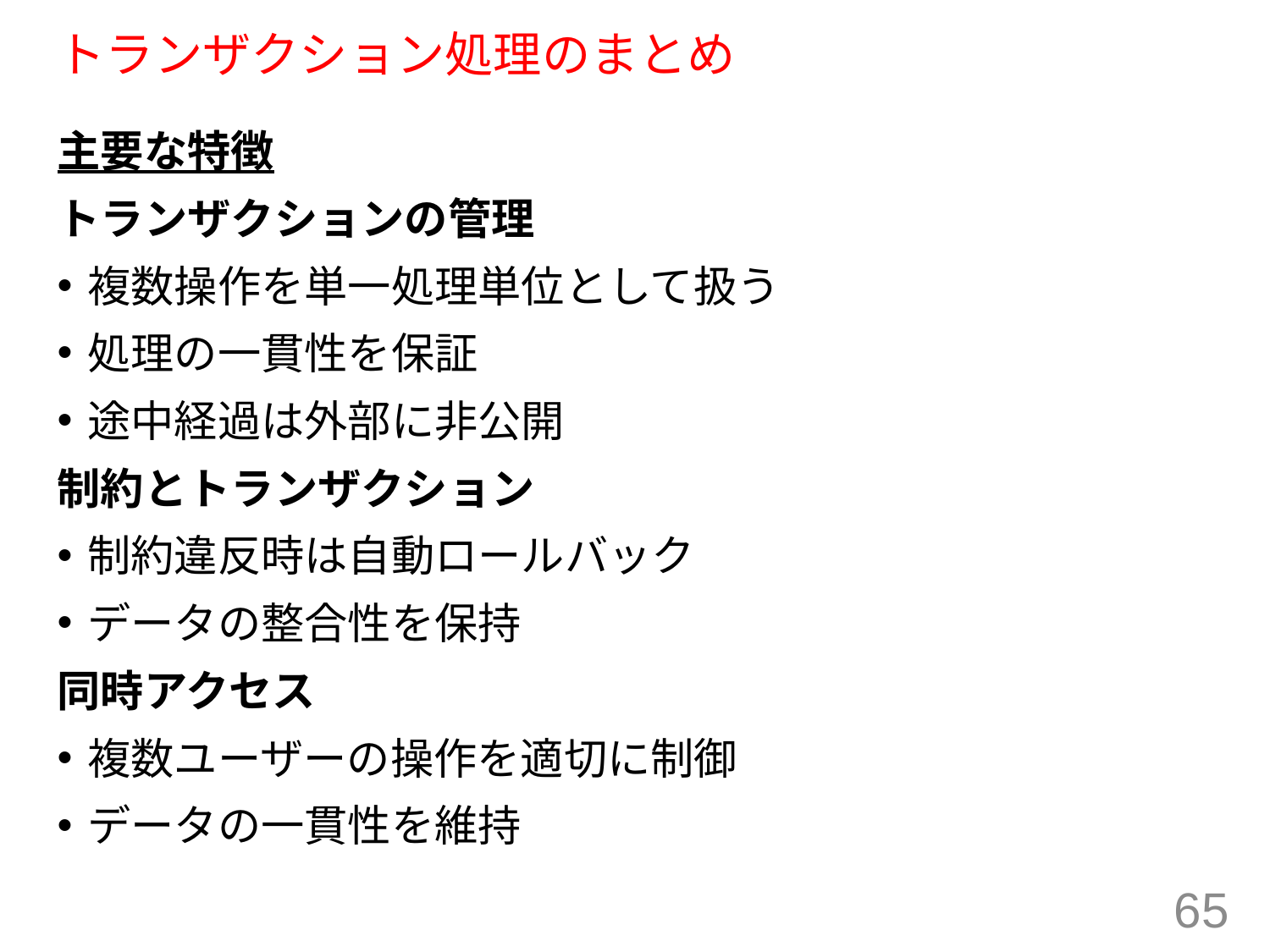

# トランザクション処理のまとめ
主要な特徴
トランザクションの管理
複数操作を単一処理単位として扱う
処理の一貫性を保証
途中経過は外部に非公開
制約とトランザクション
制約違反時は自動ロールバック
データの整合性を保持
同時アクセス
複数ユーザーの操作を適切に制御
データの一貫性を維持

65